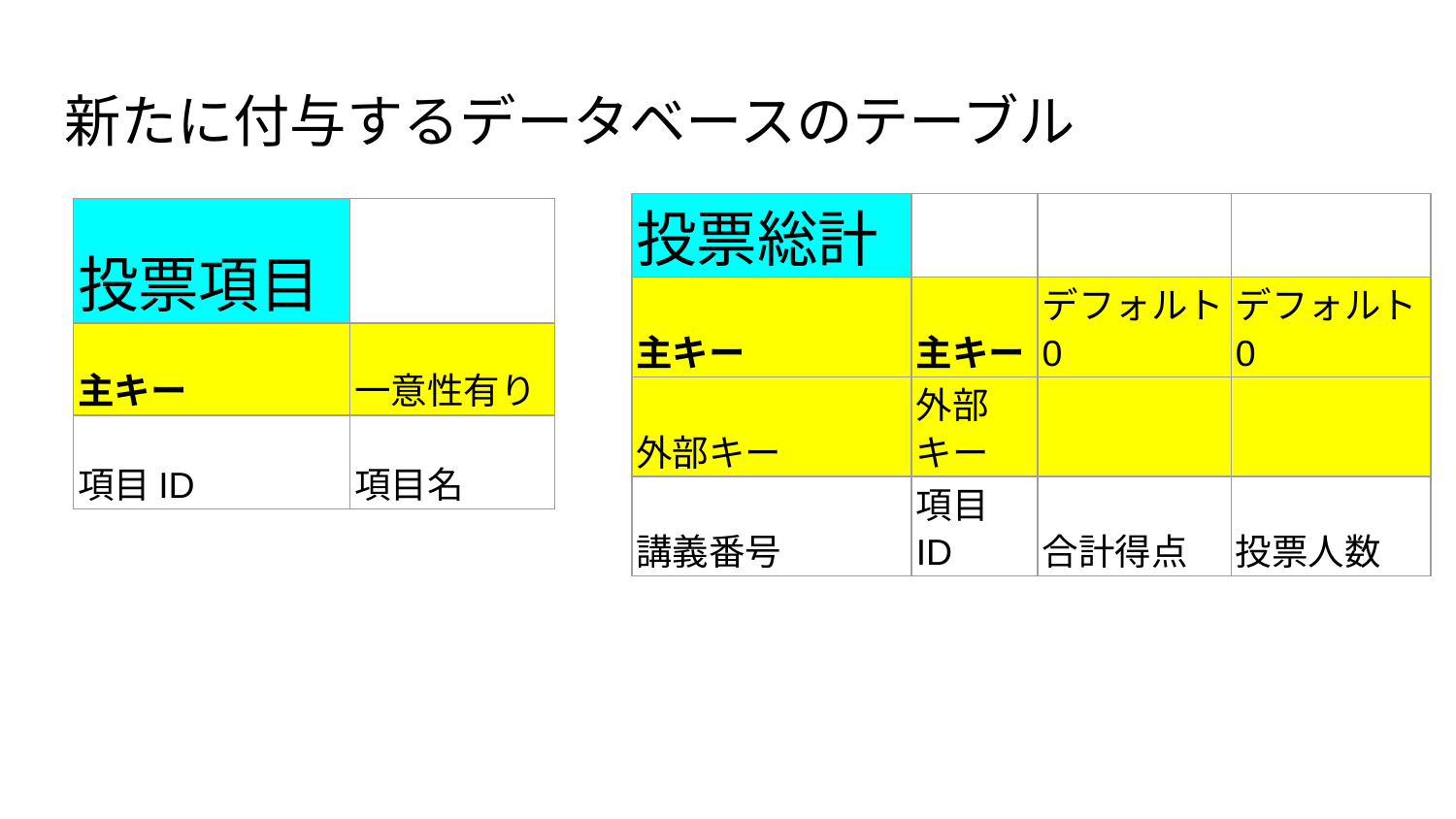

# 新たに付与するデータベースのテーブル
| 投票総計 |  |  |  |
| --- | --- | --- | --- |
| 主キー | 主キー | デフォルト 0 | デフォルト 0 |
| 外部キー | 外部キー |  |  |
| 講義番号 | 項目ID | 合計得点 | 投票人数 |
| 投票項目 |  |
| --- | --- |
| 主キー | 一意性有り |
| 項目ID | 項目名 |